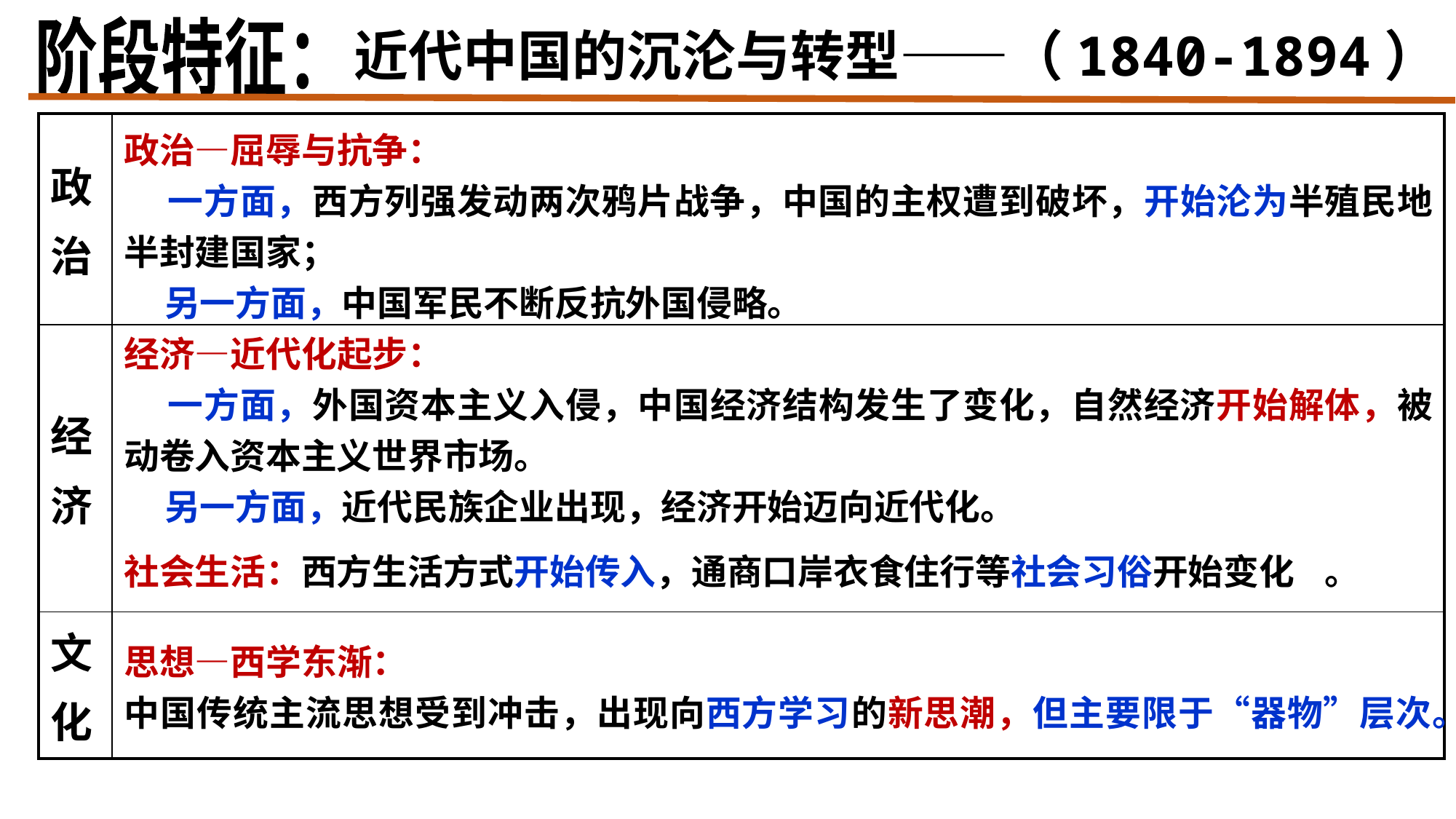

阶段特征：
近代中国的沉沦与转型——（1840-1894）
| 政 治 |  |
| --- | --- |
| 经 济 |  |
| 文 化 |  |
政治—屈辱与抗争：
    一方面，西方列强发动两次鸦片战争，中国的主权遭到破坏，开始沦为半殖民地半封建国家；
    另一方面，中国军民不断反抗外国侵略。
经济—近代化起步：
    一方面，外国资本主义入侵，中国经济结构发生了变化，自然经济开始解体，被动卷入资本主义世界市场。
    另一方面，近代民族企业出现，经济开始迈向近代化。
社会生活：西方生活方式开始传入，通商口岸衣食住行等社会习俗开始变化	。
思想—西学东渐：
中国传统主流思想受到冲击，出现向西方学习的新思潮，但主要限于“器物”层次。